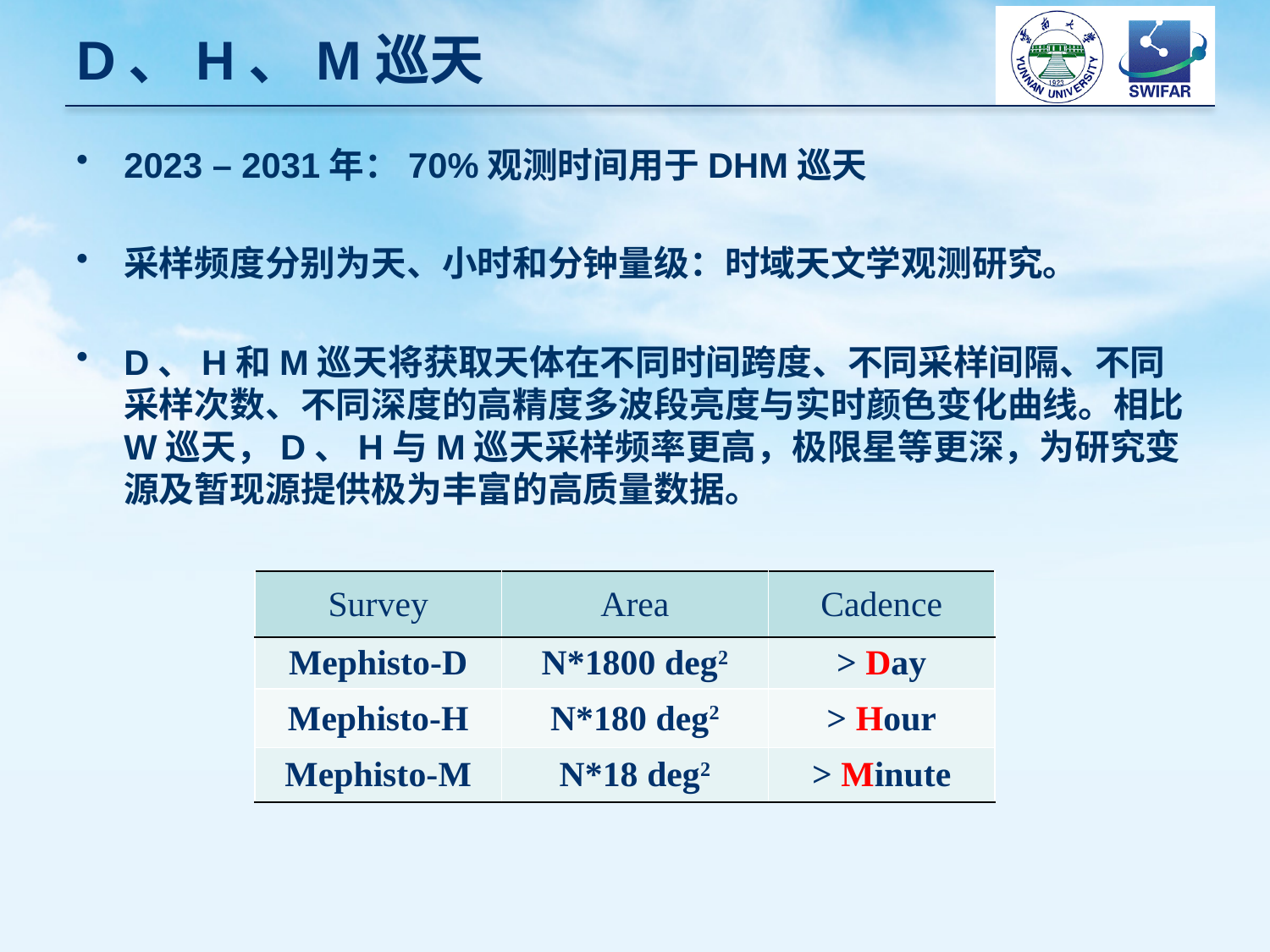

# D、H、M巡天
2023 – 2031年：70%观测时间用于DHM巡天

采样频度分别为天、小时和分钟量级：时域天文学观测研究。

D、H和M巡天将获取天体在不同时间跨度、不同采样间隔、不同采样次数、不同深度的高精度多波段亮度与实时颜色变化曲线。相比W巡天，D、H与M巡天采样频率更高，极限星等更深，为研究变源及暂现源提供极为丰富的高质量数据。

| Survey | Area | Cadence |
| --- | --- | --- |
| Mephisto-D | N\*1800 deg2 | > Day |
| Mephisto-H | N\*180 deg2 | > Hour |
| Mephisto-M | N\*18 deg2 | > Minute |